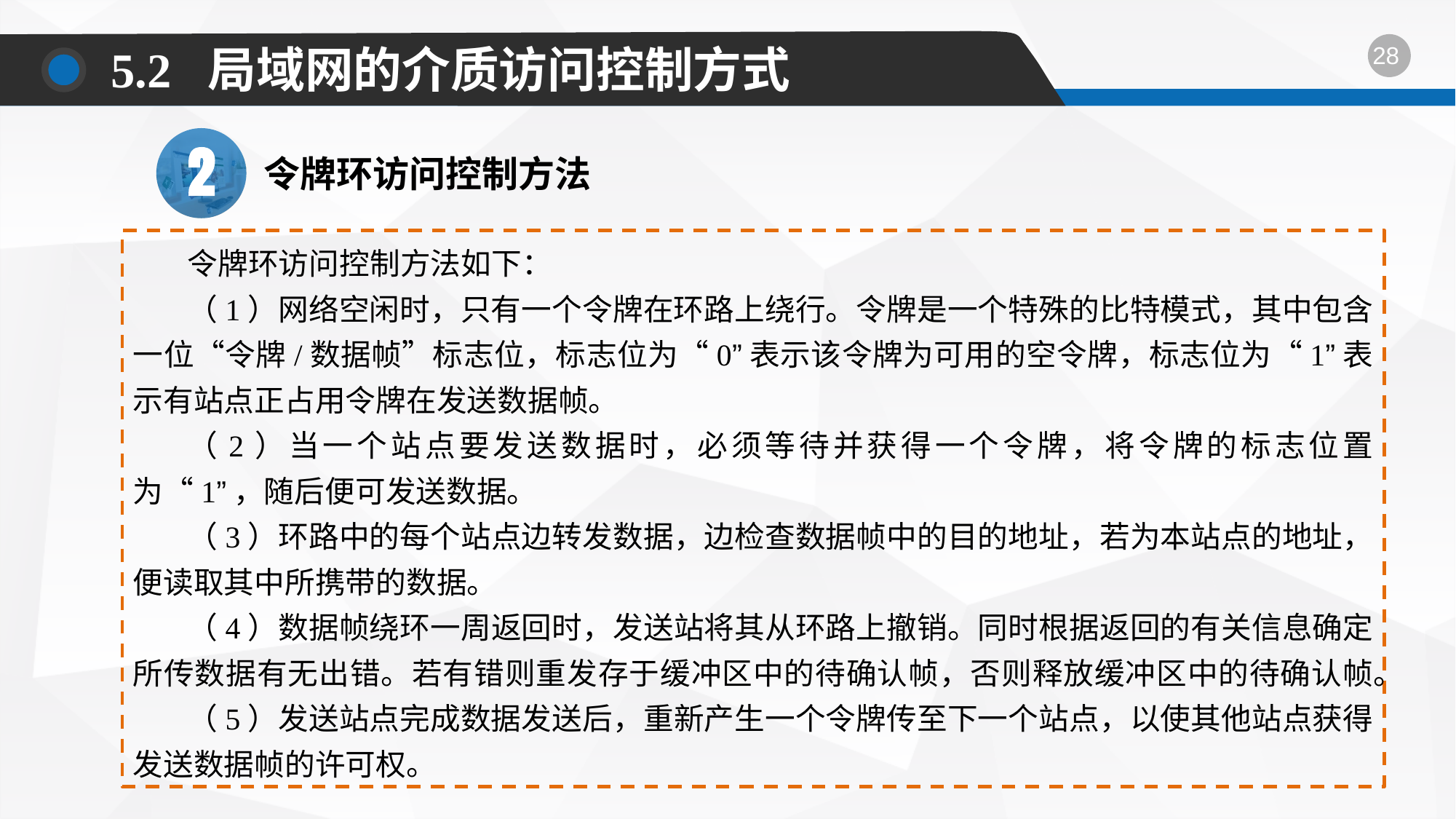

5.2  局域网的介质访问控制方式

2
令牌环访问控制方法
令牌环访问控制方法如下：
（1）网络空闲时，只有一个令牌在环路上绕行。令牌是一个特殊的比特模式，其中包含一位“令牌/数据帧”标志位，标志位为“0”表示该令牌为可用的空令牌，标志位为“1”表示有站点正占用令牌在发送数据帧。
（2）当一个站点要发送数据时，必须等待并获得一个令牌，将令牌的标志位置为“1”，随后便可发送数据。
（3）环路中的每个站点边转发数据，边检查数据帧中的目的地址，若为本站点的地址，便读取其中所携带的数据。
（4）数据帧绕环一周返回时，发送站将其从环路上撤销。同时根据返回的有关信息确定所传数据有无出错。若有错则重发存于缓冲区中的待确认帧，否则释放缓冲区中的待确认帧。
（5）发送站点完成数据发送后，重新产生一个令牌传至下一个站点，以使其他站点获得发送数据帧的许可权。